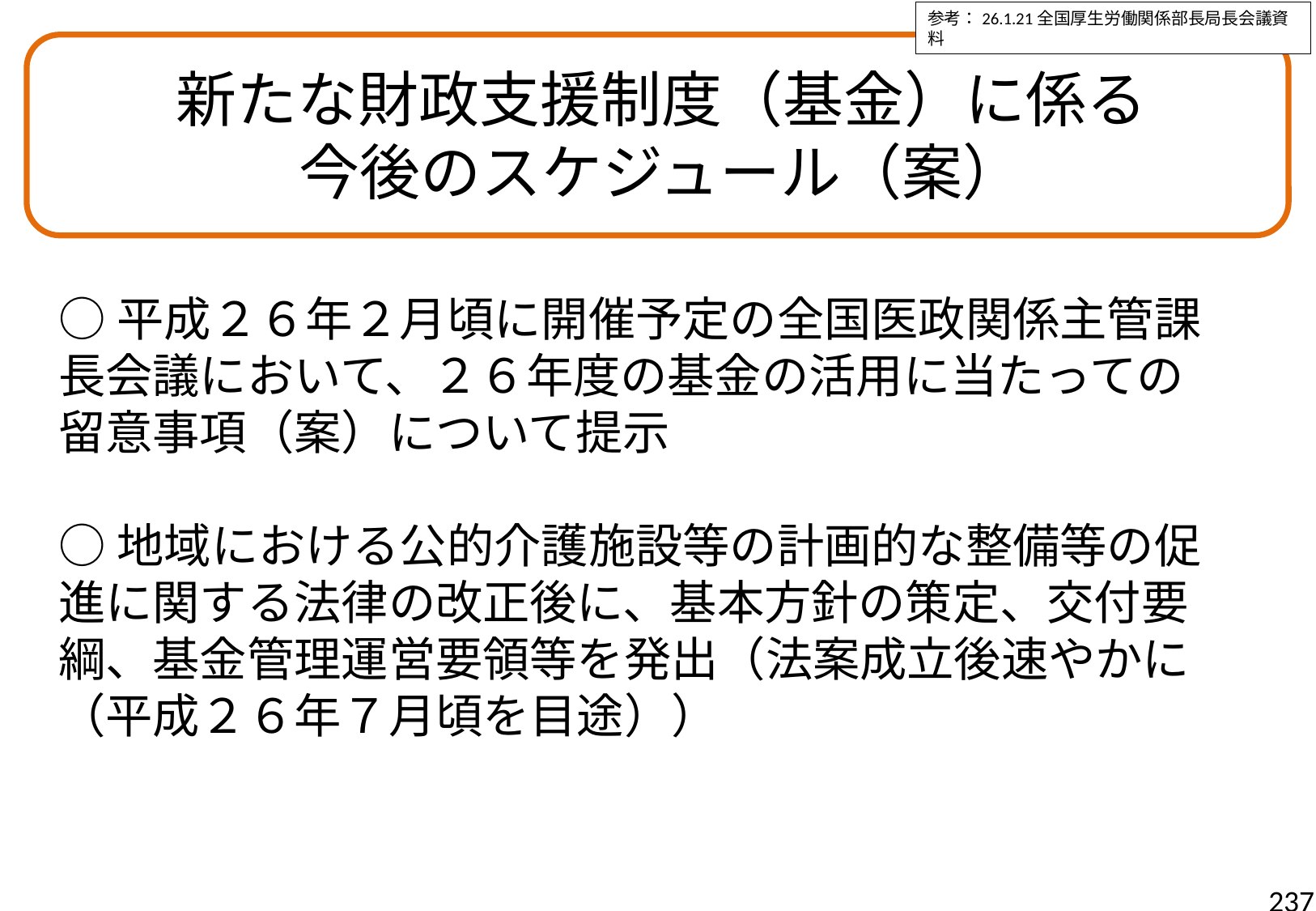

参考：26.1.21全国厚生労働関係部長局長会議資料

新たな財政支援制度（基金）に係る
今後のスケジュール（案）
○平成２６年２月頃に開催予定の全国医政関係主管課長会議において、２６年度の基金の活用に当たっての留意事項（案）について提示

○地域における公的介護施設等の計画的な整備等の促進に関する法律の改正後に、基本方針の策定、交付要綱、基金管理運営要領等を発出（法案成立後速やかに（平成２６年７月頃を目途））
237